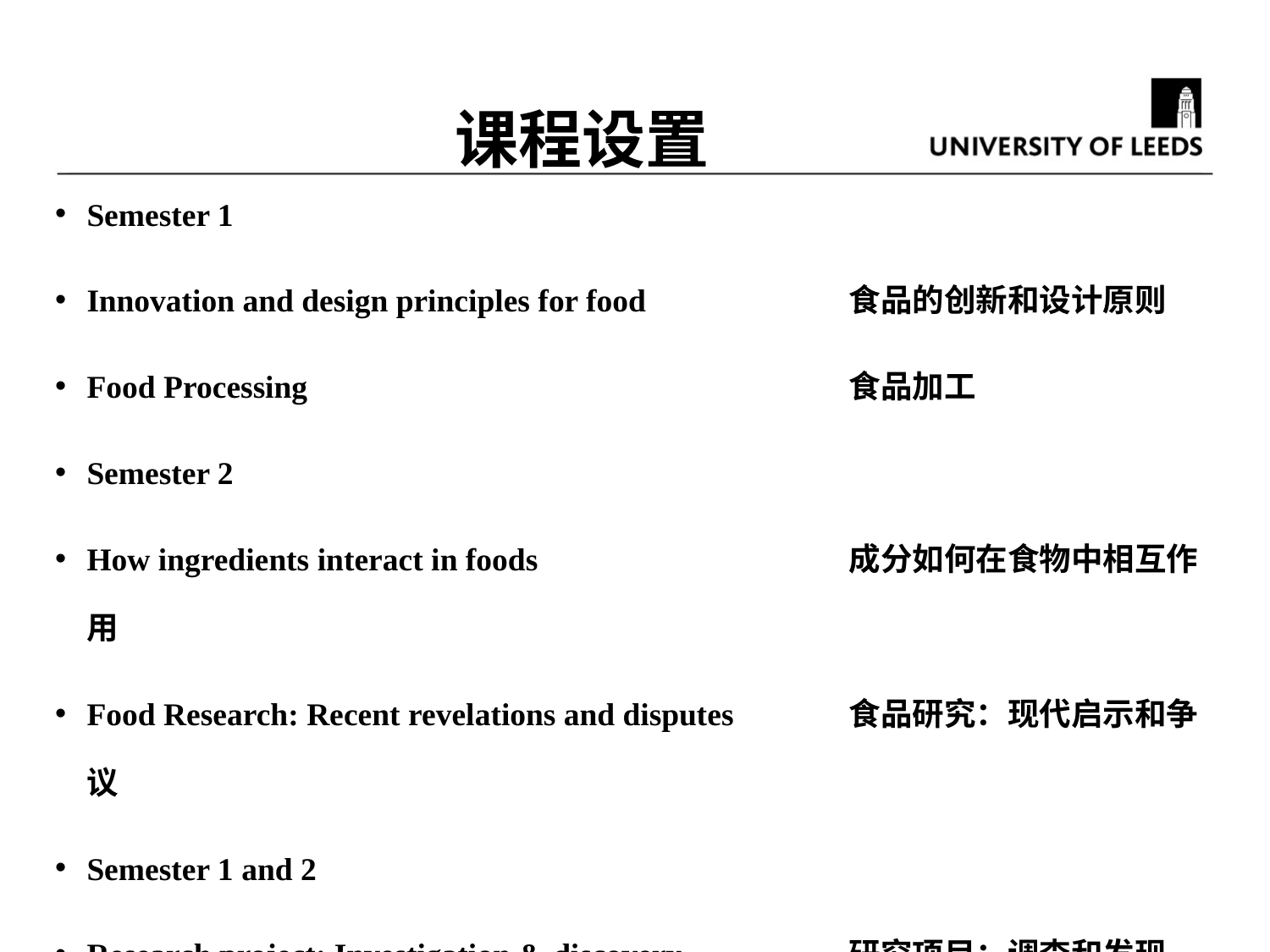

# 课程设置
Semester 1
Innovation and design principles for food		食品的创新和设计原则
Food Processing					食品加工
Semester 2
How ingredients interact in foods			成分如何在食物中相互作用
Food Research: Recent revelations and disputes	食品研究：现代启示和争议
Semester 1 and 2
Research project: Investigation & discovery		研究项目：调查和发现
Critical appraisal of the scientific literature		对科学文献的批判性评价